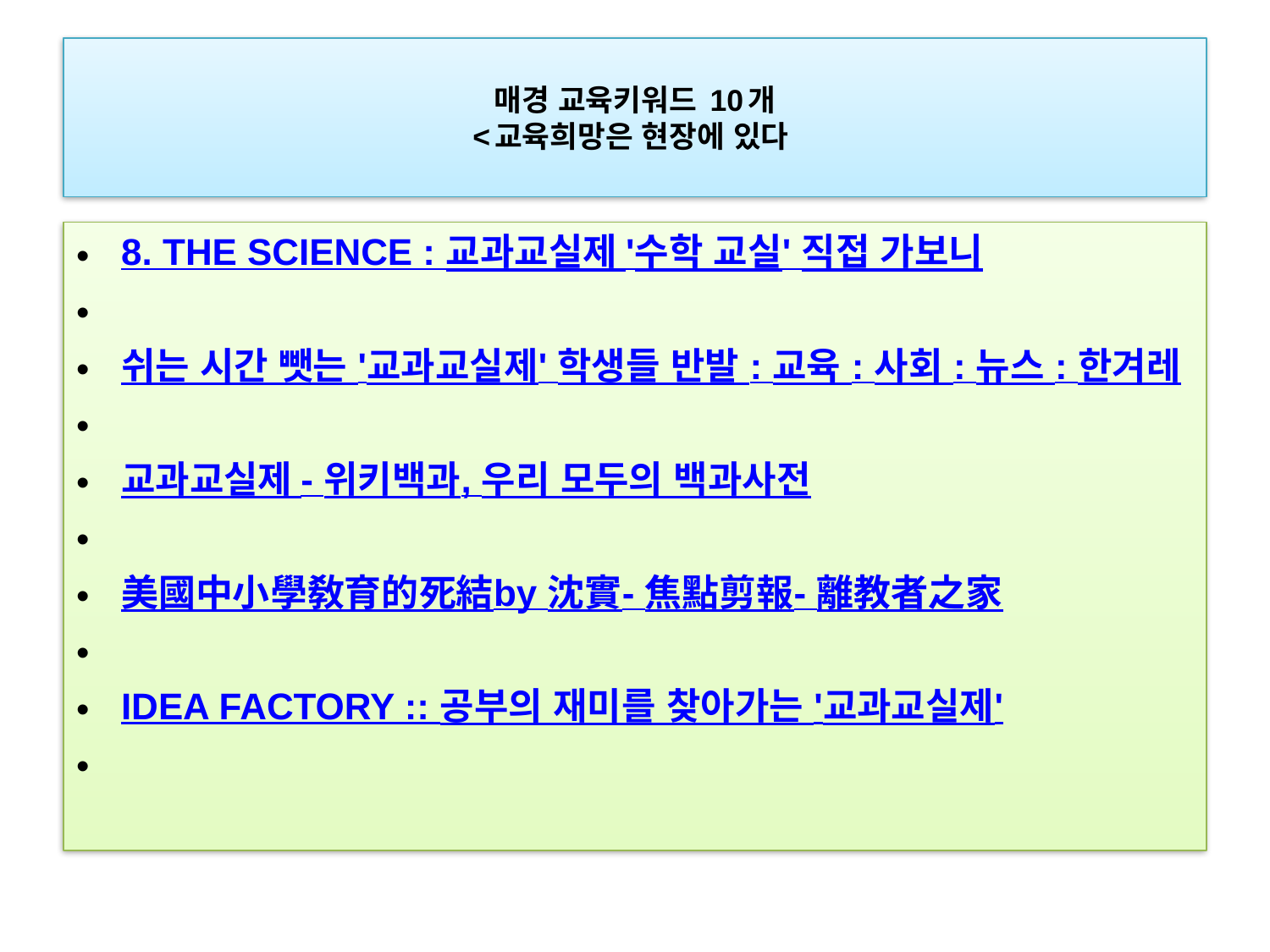

# 매경 교육키워드 10개 <교육희망은 현장에 있다
8. THE SCIENCE : 교과교실제 '수학 교실' 직접 가보니

쉬는 시간 뺏는 '교과교실제' 학생들 반발 : 교육 : 사회 : 뉴스 : 한겨레

교과교실제 - 위키백과, 우리 모두의 백과사전

美國中小學敎育的死結by 沈實- 焦點剪報- 離教者之家

IDEA FACTORY :: 공부의 재미를 찾아가는 '교과교실제'